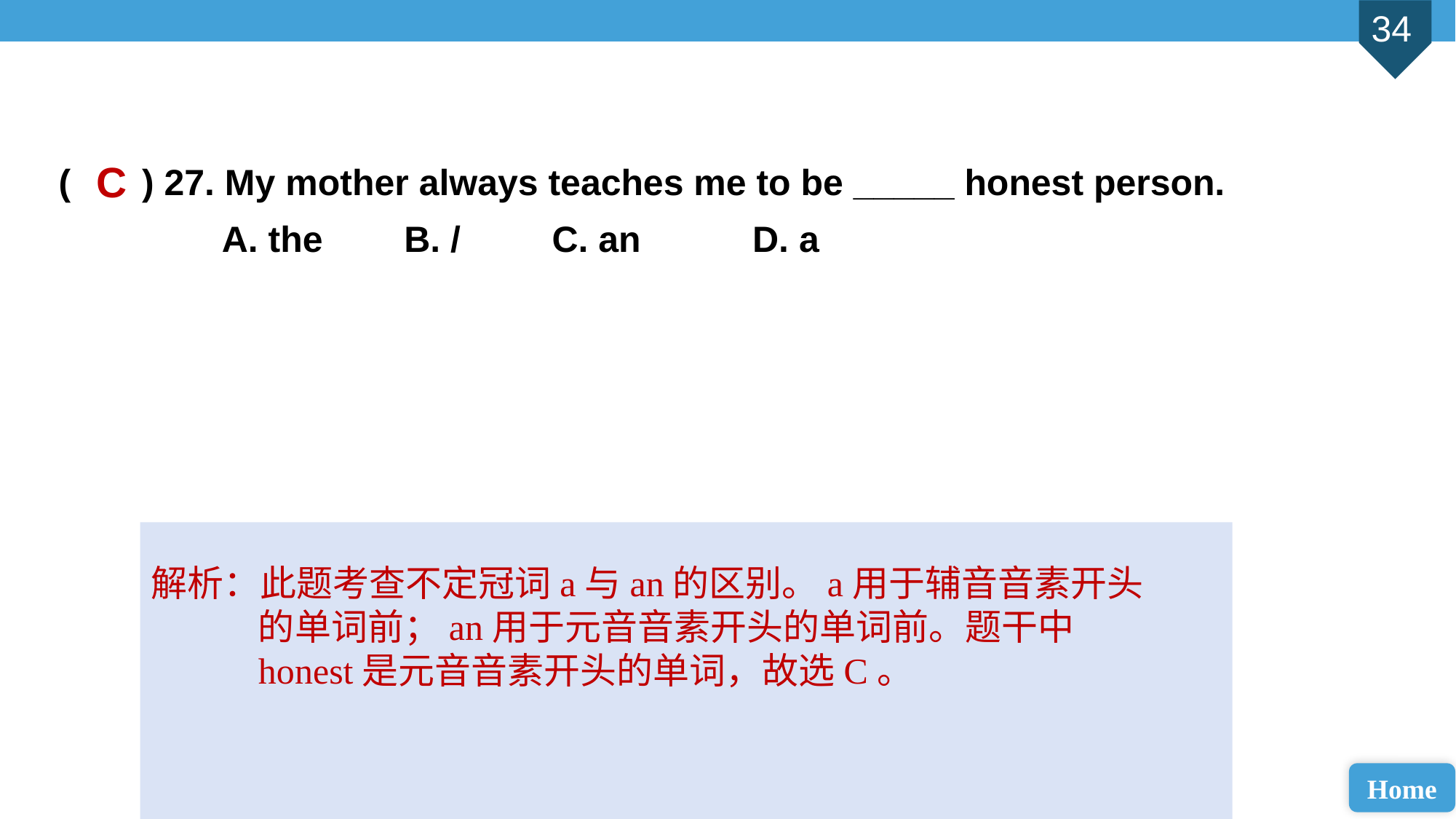

(       ) 27. My mother always teaches me to be _____ honest person.
                A. the        B. /         C. an           D. a
C

解析：此题考查不定冠词a与an的区别。a用于辅音音素开头的单词前；an用于元音音素开头的单词前。题干中honest是元音音素开头的单词，故选C。